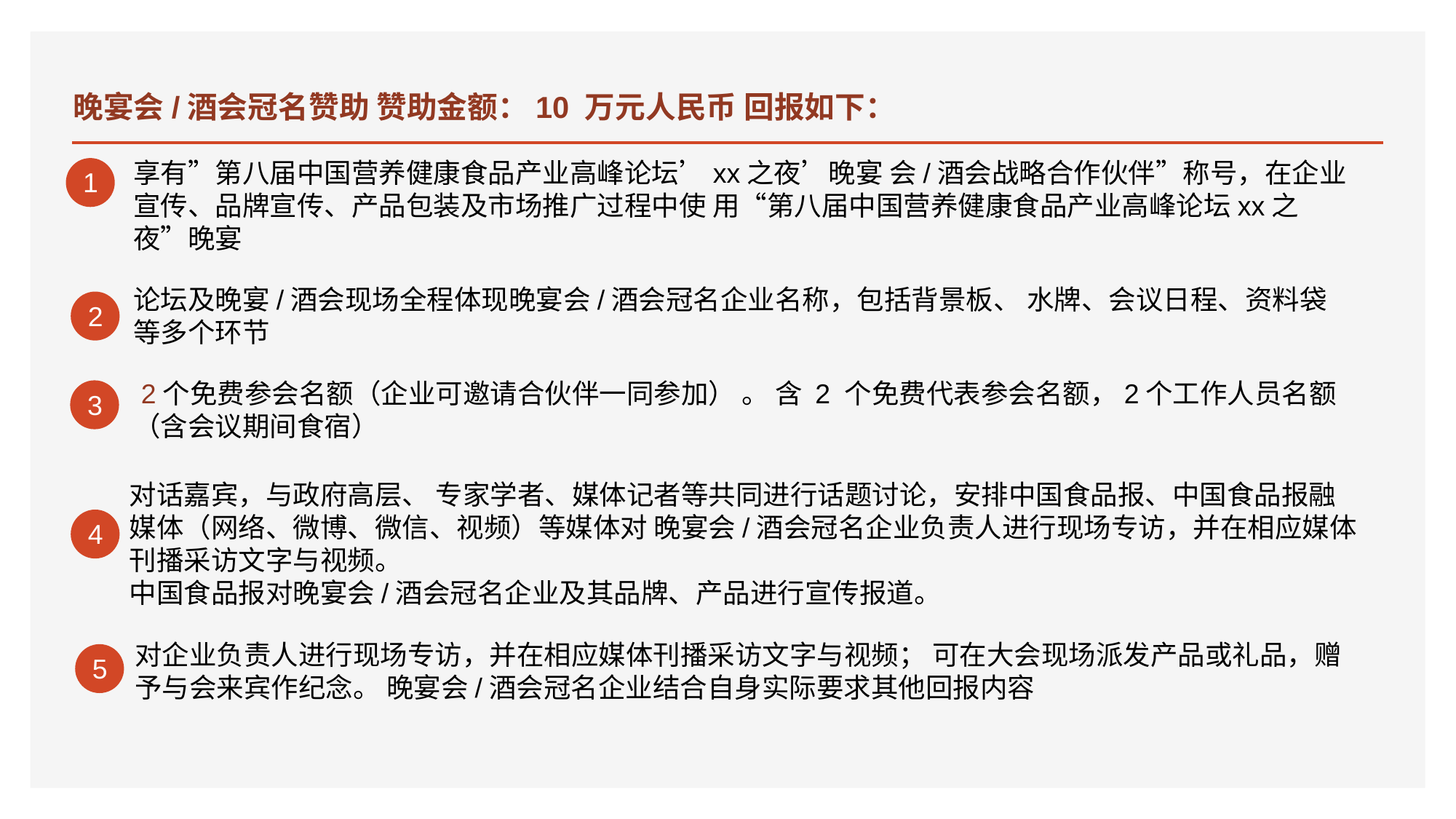

# 晚宴会/酒会冠名赞助 赞助金额：10 万元人民币 回报如下：
享有”第八届中国营养健康食品产业高峰论坛’xx之夜’晚宴 会/酒会战略合作伙伴”称号，在企业宣传、品牌宣传、产品包装及市场推广过程中使 用“第八届中国营养健康食品产业高峰论坛xx之夜”晚宴

1
论坛及晚宴/酒会现场全程体现晚宴会/酒会冠名企业名称，包括背景板、 水牌、会议日程、资料袋等多个环节

2
 2个免费参会名额（企业可邀请合伙伴一同参加） 。 含 2 个免费代表参会名额，2个工作人员名额（含会议期间食宿）

3
对话嘉宾，与政府高层、 专家学者、媒体记者等共同进行话题讨论，安排中国食品报、中国食品报融媒体（网络、微博、微信、视频）等媒体对 晚宴会/酒会冠名企业负责人进行现场专访，并在相应媒体刊播采访文字与视频。
中国食品报对晚宴会/酒会冠名企业及其品牌、产品进行宣传报道。

4
对企业负责人进行现场专访，并在相应媒体刊播采访文字与视频； 可在大会现场派发产品或礼品，赠予与会来宾作纪念。 晚宴会/酒会冠名企业结合自身实际要求其他回报内容

5